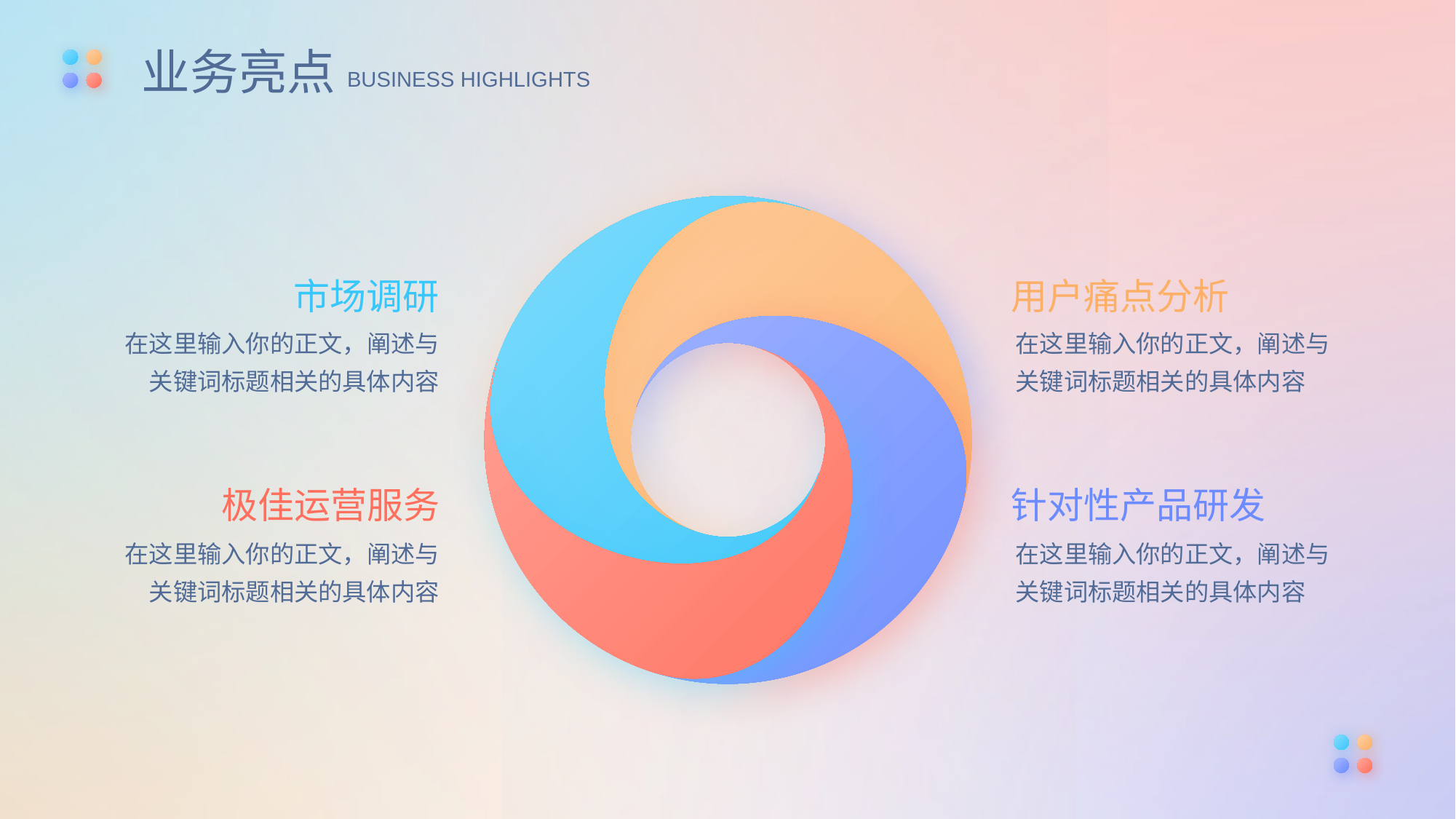

业务亮点
BUSINESS HIGHLIGHTS

市场调研
用户痛点分析

在这里输入你的正文，阐述与关键词标题相关的具体内容
在这里输入你的正文，阐述与关键词标题相关的具体内容
极佳运营服务
针对性产品研发
在这里输入你的正文，阐述与关键词标题相关的具体内容
在这里输入你的正文，阐述与关键词标题相关的具体内容